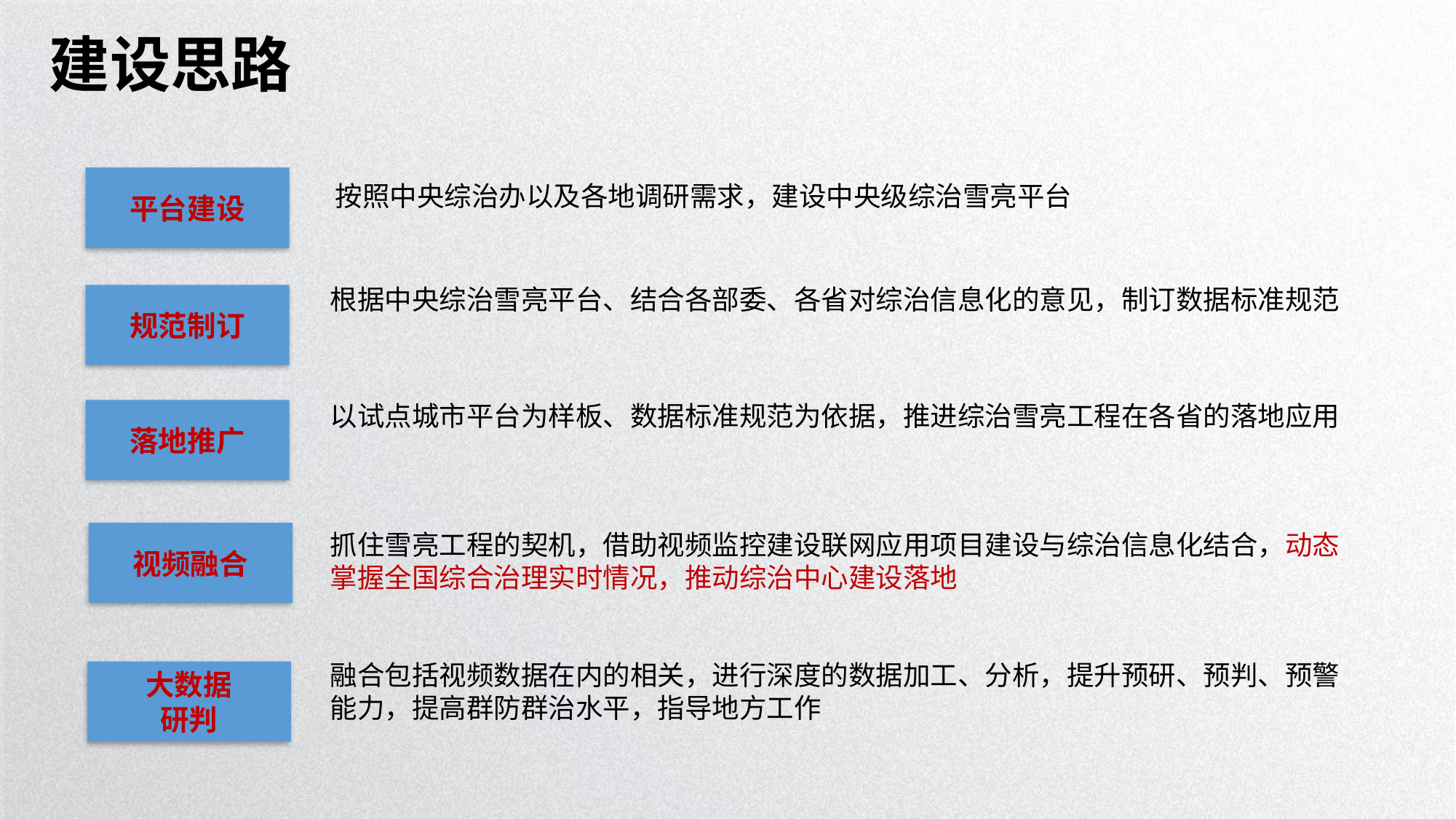

建设思路
平台建设
按照中央综治办以及各地调研需求，建设中央级综治雪亮平台
根据中央综治雪亮平台、结合各部委、各省对综治信息化的意见，制订数据标准规范
规范制订
以试点城市平台为样板、数据标准规范为依据，推进综治雪亮工程在各省的落地应用
落地推广
抓住雪亮工程的契机，借助视频监控建设联网应用项目建设与综治信息化结合，动态掌握全国综合治理实时情况，推动综治中心建设落地
视频融合
融合包括视频数据在内的相关，进行深度的数据加工、分析，提升预研、预判、预警能力，提高群防群治水平，指导地方工作
大数据
研判